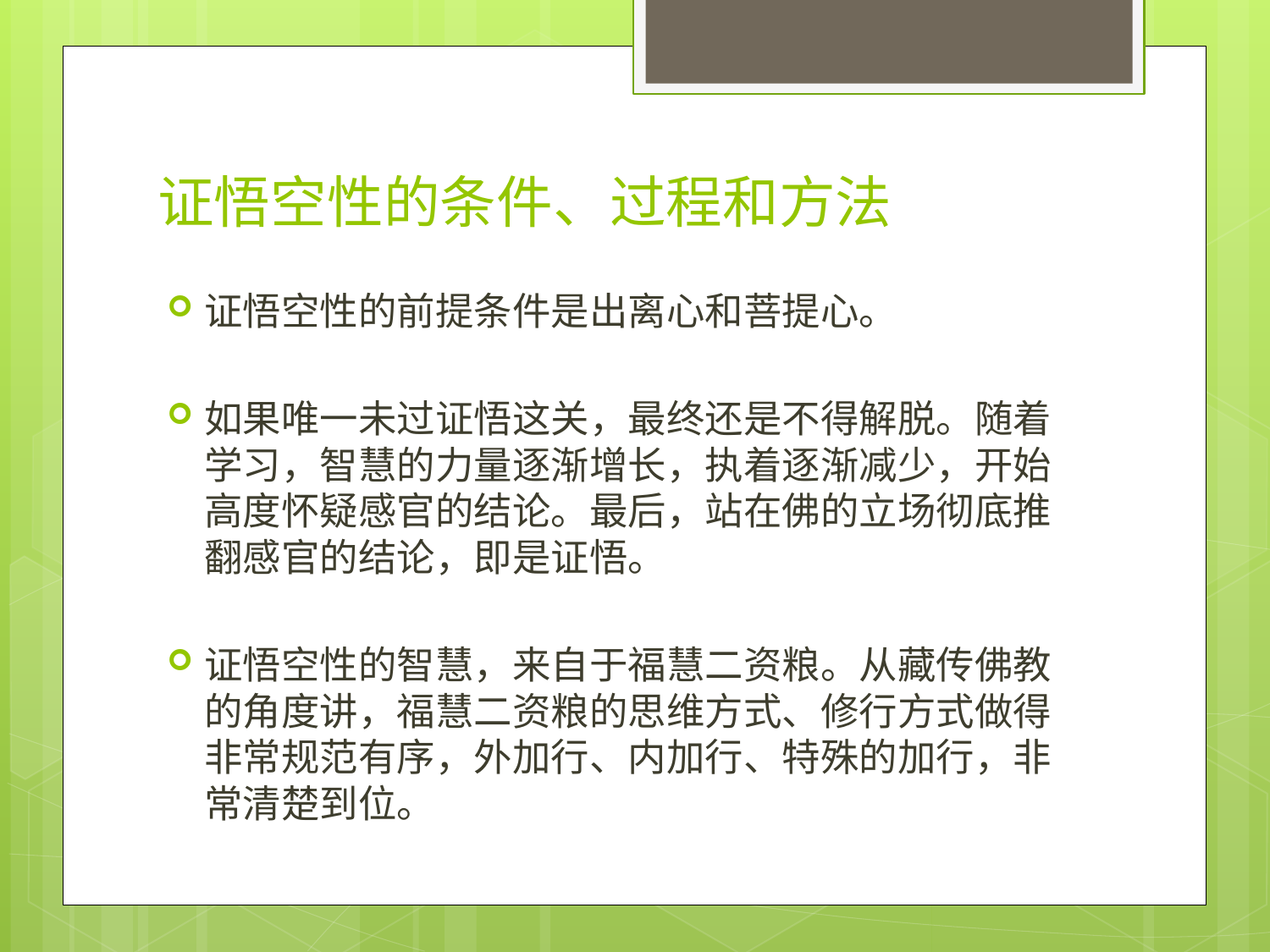

# 证悟空性的条件、过程和方法
证悟空性的前提条件是出离心和菩提心。

如果唯一未过证悟这关，最终还是不得解脱。随着学习，智慧的力量逐渐增长，执着逐渐减少，开始高度怀疑感官的结论。最后，站在佛的立场彻底推翻感官的结论，即是证悟。

证悟空性的智慧，来自于福慧二资粮。从藏传佛教的角度讲，福慧二资粮的思维方式、修行方式做得非常规范有序，外加行、内加行、特殊的加行，非常清楚到位。